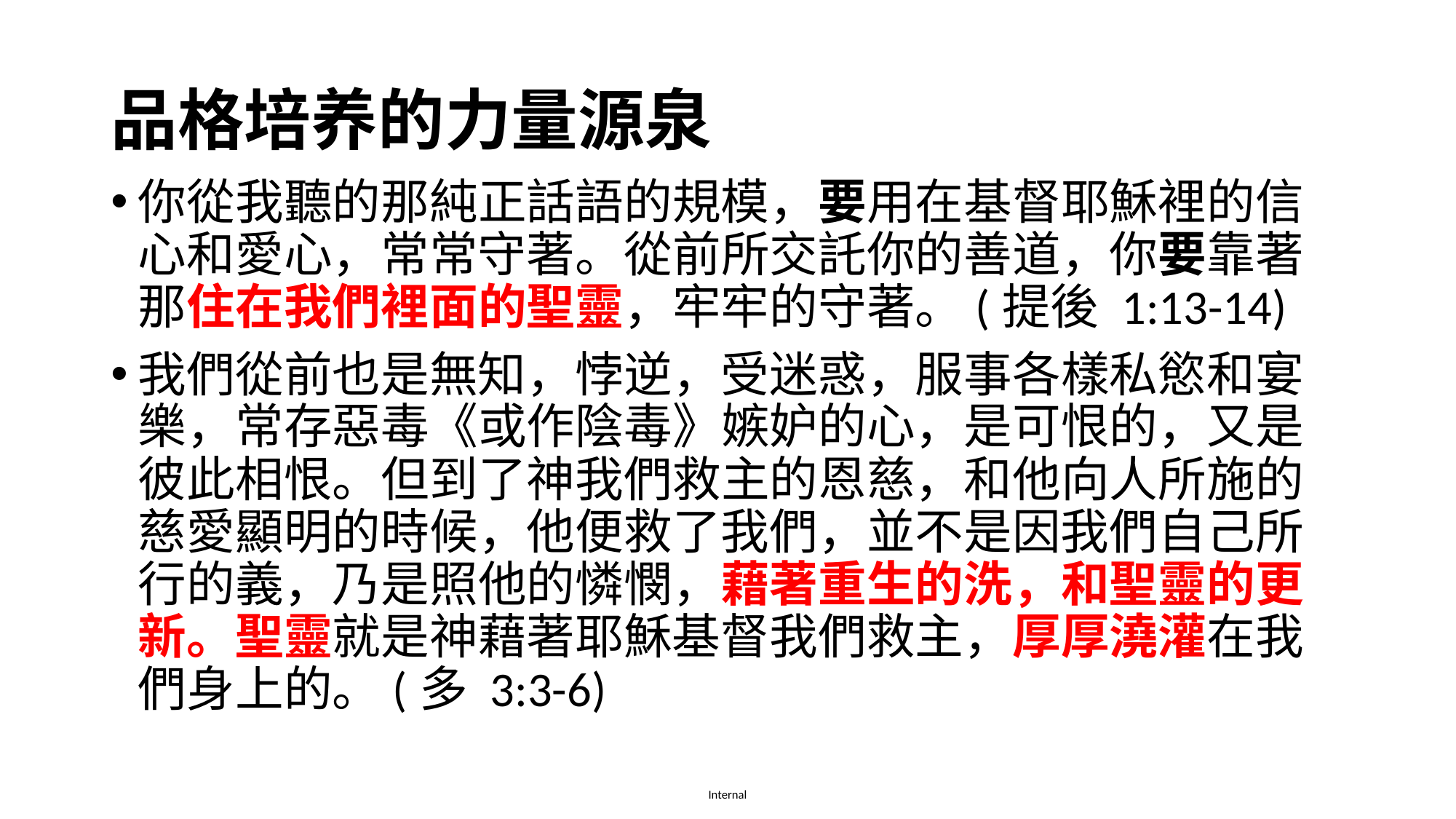

# 品格培养的力量源泉
你從我聽的那純正話語的規模，要用在基督耶穌裡的信心和愛心，常常守著。從前所交託你的善道，你要靠著那住在我們裡面的聖靈，牢牢的守著。(提後 1:13-14)
我們從前也是無知，悖逆，受迷惑，服事各樣私慾和宴樂，常存惡毒《或作陰毒》嫉妒的心，是可恨的，又是彼此相恨。但到了神我們救主的恩慈，和他向人所施的慈愛顯明的時候，他便救了我們，並不是因我們自己所行的義，乃是照他的憐憫，藉著重生的洗，和聖靈的更新。聖靈就是神藉著耶穌基督我們救主，厚厚澆灌在我們身上的。(多 3:3-6)